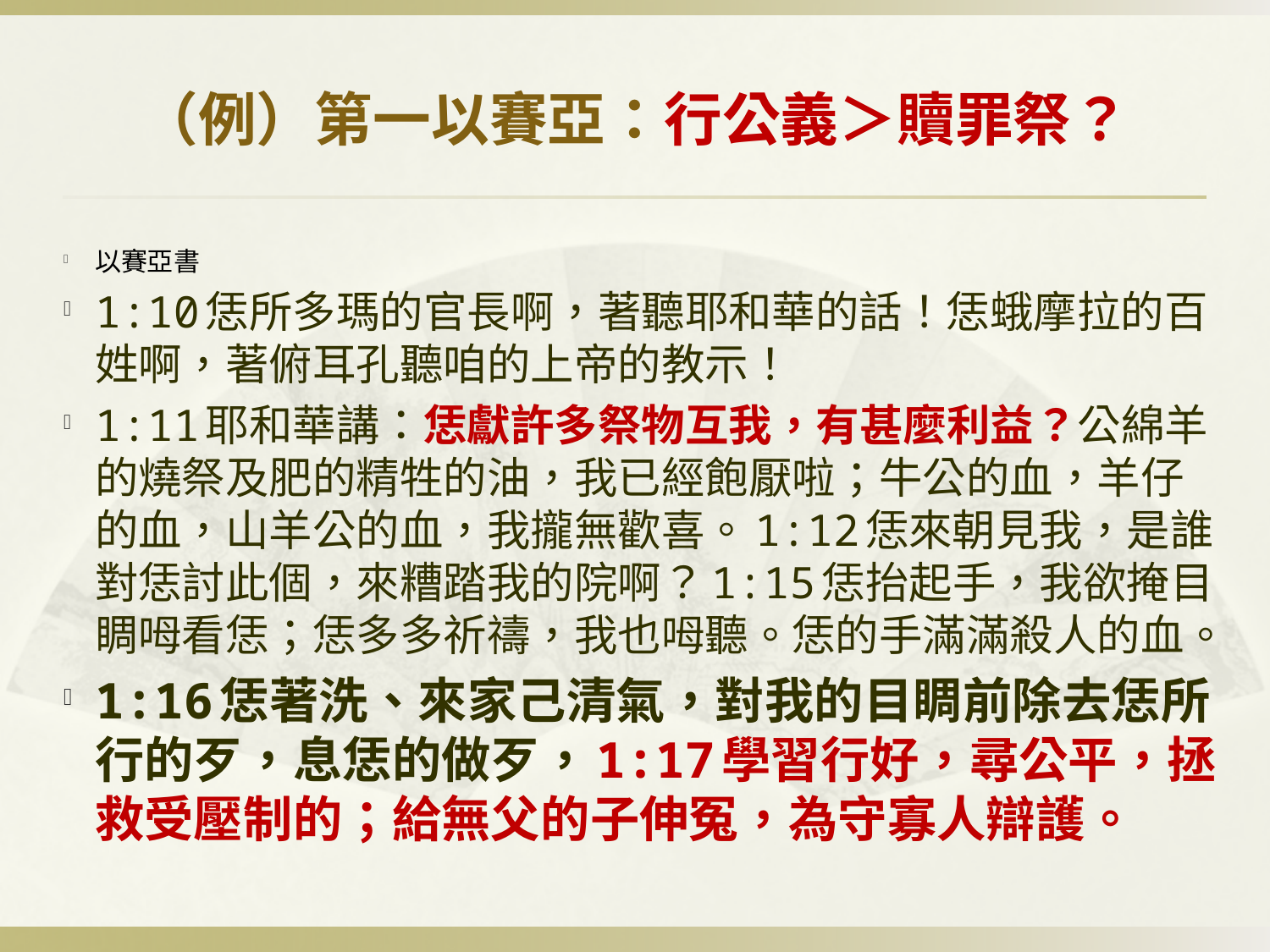

# （例）第一以賽亞：行公義＞贖罪祭？
以賽亞書
1:10恁所多瑪的官長啊，著聽耶和華的話！恁蛾摩拉的百姓啊，著俯耳孔聽咱的上帝的教示！
1:11耶和華講：恁獻許多祭物互我，有甚麼利益？公綿羊的燒祭及肥的精牲的油，我已經飽厭啦；牛公的血，羊仔的血，山羊公的血，我攏無歡喜。1:12恁來朝見我，是誰對恁討此個，來糟踏我的院啊？1:15恁抬起手，我欲掩目睭呣看恁；恁多多祈禱，我也呣聽。恁的手滿滿殺人的血。
1:16恁著洗、來家己清氣，對我的目睭前除去恁所行的歹，息恁的做歹，1:17學習行好，尋公平，拯救受壓制的；給無父的子伸冤，為守寡人辯護。